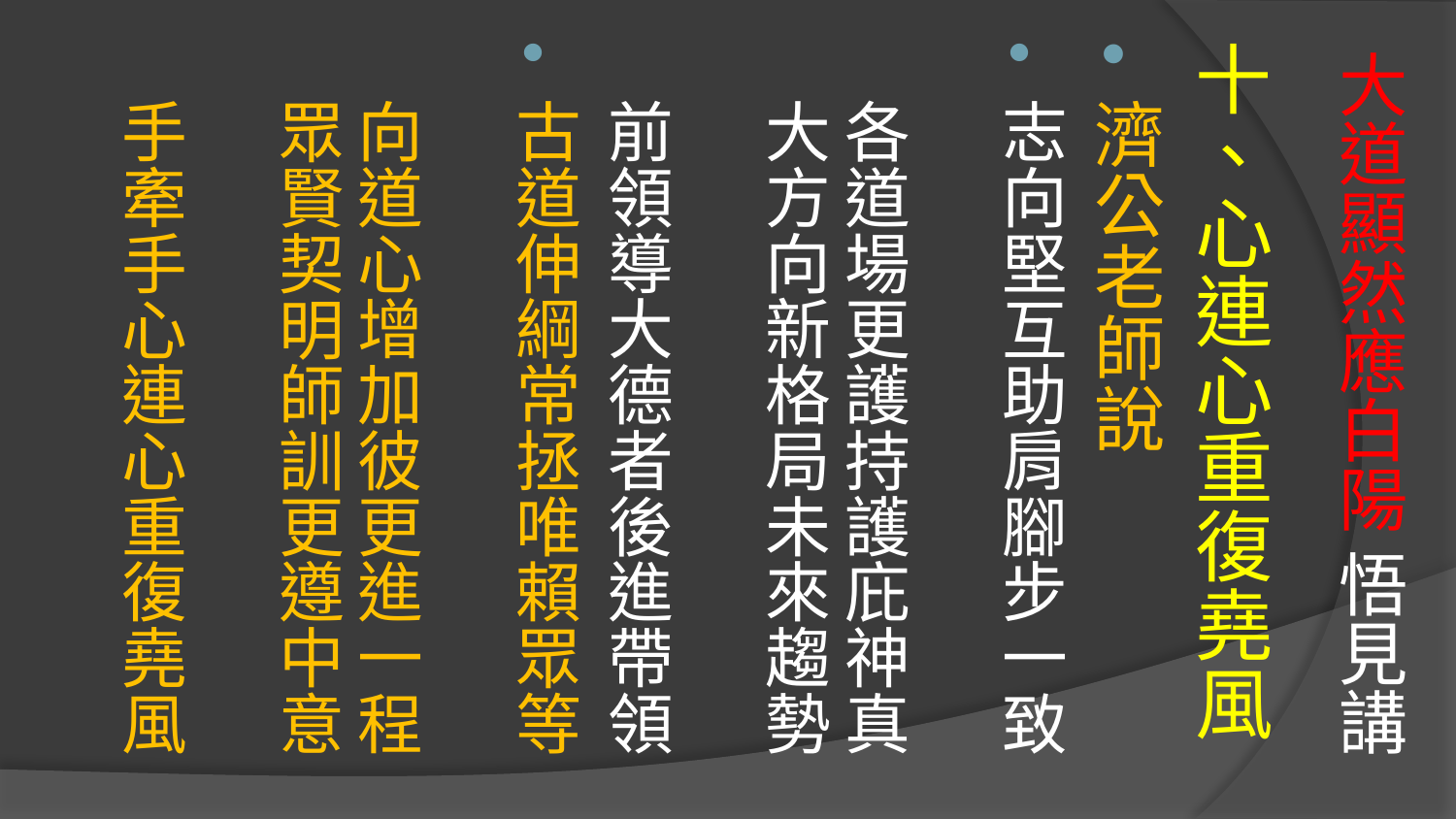

# 大道顯然應白陽 悟見講
十、心連心重復堯風
濟公老師說
志向堅互助肩腳步一致　
各道場更護持護庇神真
大方向新格局未來趨勢　
前領導大德者後進帶領
古道伸綱常拯唯賴眾等　
向道心增加彼更進一程
眾賢契明師訓更遵中意　
手牽手心連心重復堯風